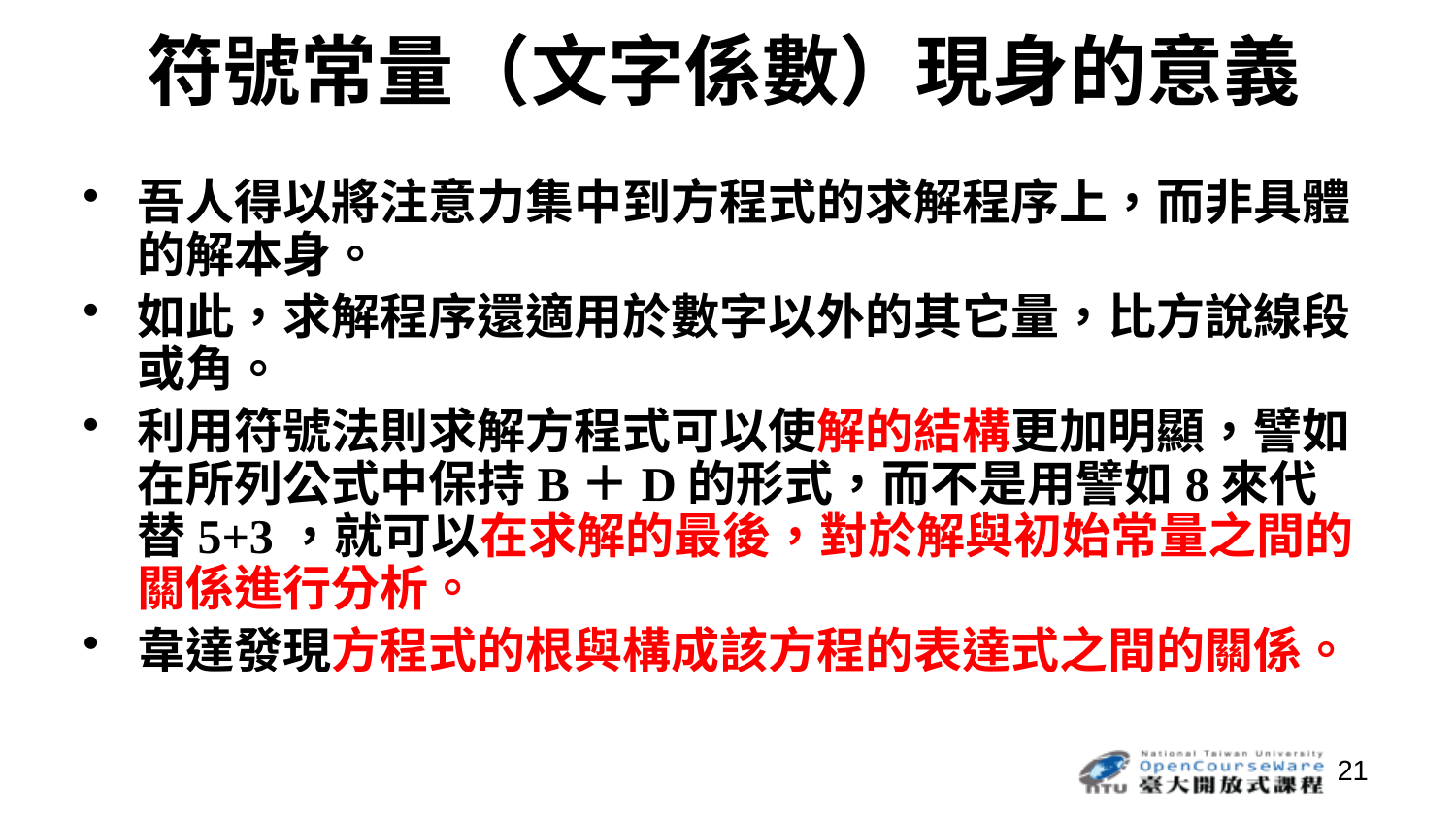

# 符號常量（文字係數）現身的意義
吾人得以將注意力集中到方程式的求解程序上，而非具體的解本身。
如此，求解程序還適用於數字以外的其它量，比方說線段或角。
利用符號法則求解方程式可以使解的結構更加明顯，譬如在所列公式中保持B＋D的形式，而不是用譬如8來代替5+3，就可以在求解的最後，對於解與初始常量之間的關係進行分析。
韋達發現方程式的根與構成該方程的表達式之間的關係。

21